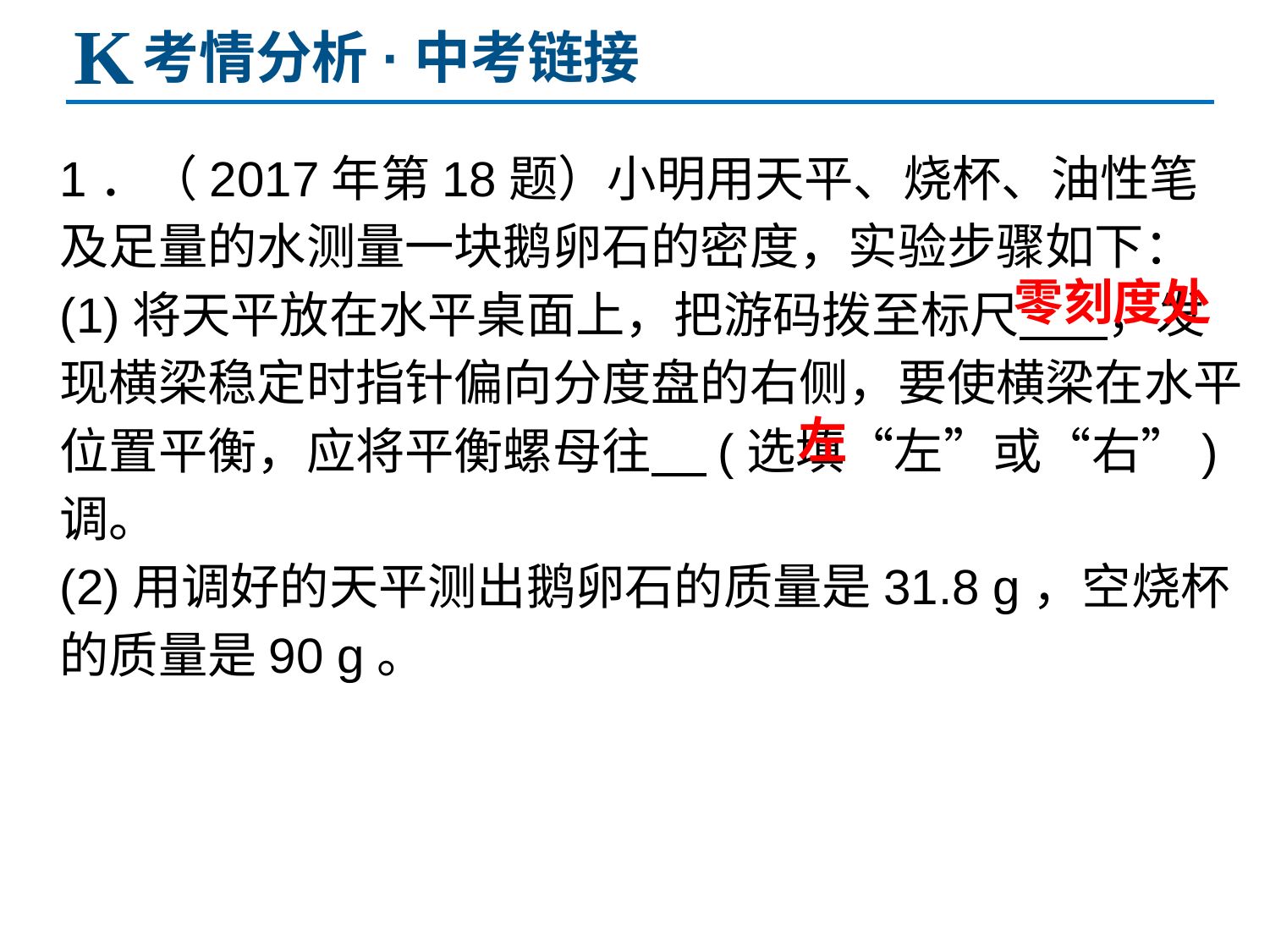

K
考情分析·中考链接
1．（2017年第18题）小明用天平、烧杯、油性笔及足量的水测量一块鹅卵石的密度，实验步骤如下：
(1)将天平放在水平桌面上，把游码拨至标尺        ，发现横梁稳定时指针偏向分度盘的右侧，要使横梁在水平位置平衡，应将平衡螺母往     (选填“左”或“右”)调。
(2)用调好的天平测出鹅卵石的质量是31.8 g，空烧杯的质量是90 g。
零刻度处
左